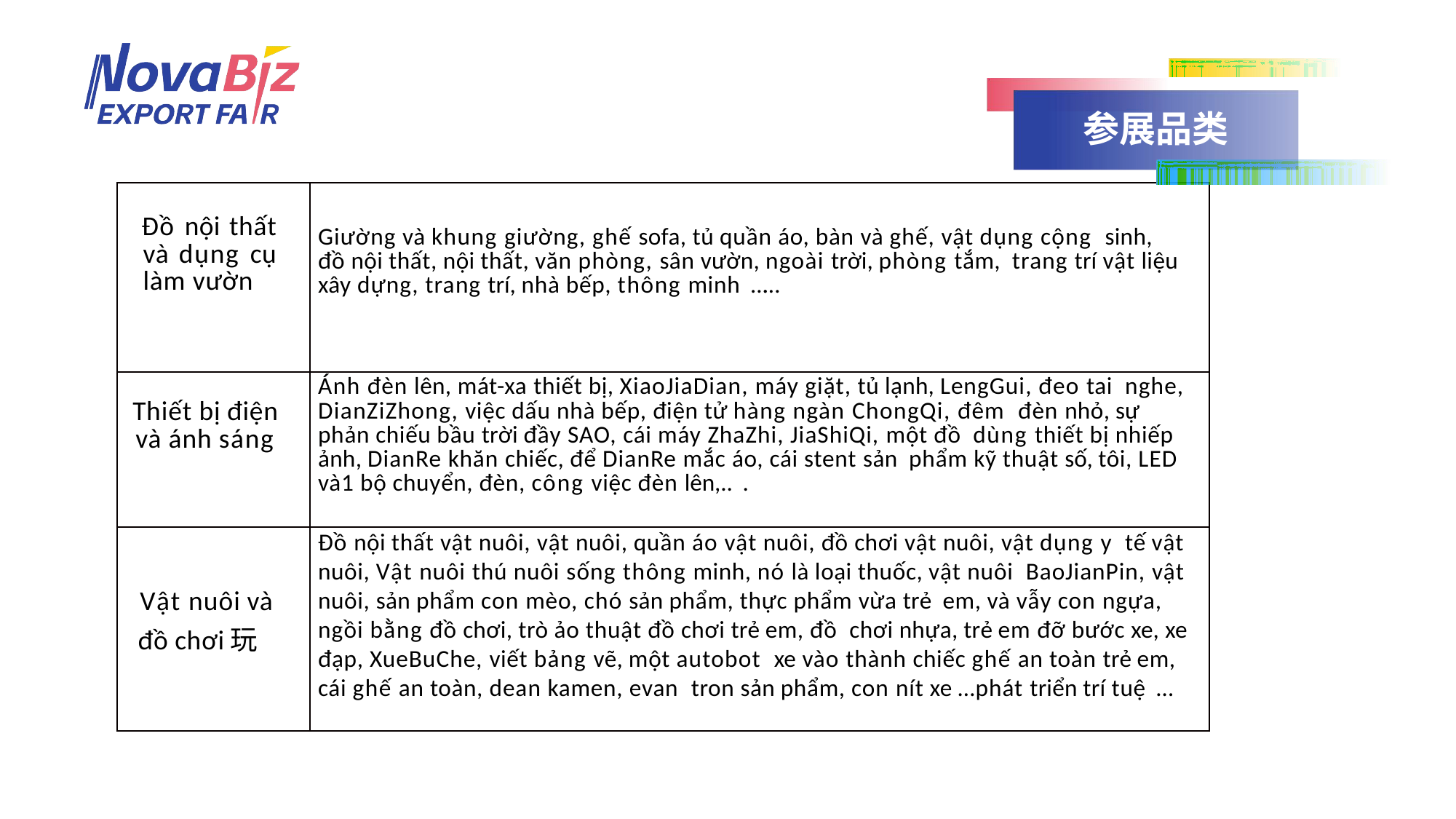

# 参展品类
| Đồ nội thất và dụng cụ làm vườn | Giường và khung giường, ghế sofa, tủ quần áo, bàn và ghế, vật dụng cộng sinh, đồ nội thất, nội thất, văn phòng, sân vườn, ngoài trời, phòng tắm, trang trí vật liệu xây dựng, trang trí, nhà bếp, thông minh …… |
| --- | --- |
| Thiết bị điện và ánh sáng | Ánh đèn lên, mát-xa thiết bị, XiaoJiaDian, máy giặt, tủ lạnh, LengGui, đeo tai nghe, DianZiZhong, việc dấu nhà bếp, điện tử hàng ngàn ChongQi, đêm đèn nhỏ, sự phản chiếu bầu trời đầy SAO, cái máy ZhaZhi, JiaShiQi, một đồ dùng thiết bị nhiếp ảnh, DianRe khăn chiếc, để DianRe mắc áo, cái stent sản phẩm kỹ thuật số, tôi, LED và1 bộ chuyển, đèn, công việc đèn lên,.. . |
| Vật nuôi và đồ chơi玩 | Đồ nội thất vật nuôi, vật nuôi, quần áo vật nuôi, đồ chơi vật nuôi, vật dụng y tế vật nuôi, Vật nuôi thú nuôi sống thông minh, nó là loại thuốc, vật nuôi BaoJianPin, vật nuôi, sản phẩm con mèo, chó sản phẩm, thực phẩm vừa trẻ em, và vẫy con ngựa, ngồi bằng đồ chơi, trò ảo thuật đồ chơi trẻ em, đồ chơi nhựa, trẻ em đỡ bước xe, xe đạp, XueBuChe, viết bảng vẽ, một autobot xe vào thành chiếc ghế an toàn trẻ em, cái ghế an toàn, dean kamen, evan tron sản phẩm, con nít xe … phát triển trí tuệ … |